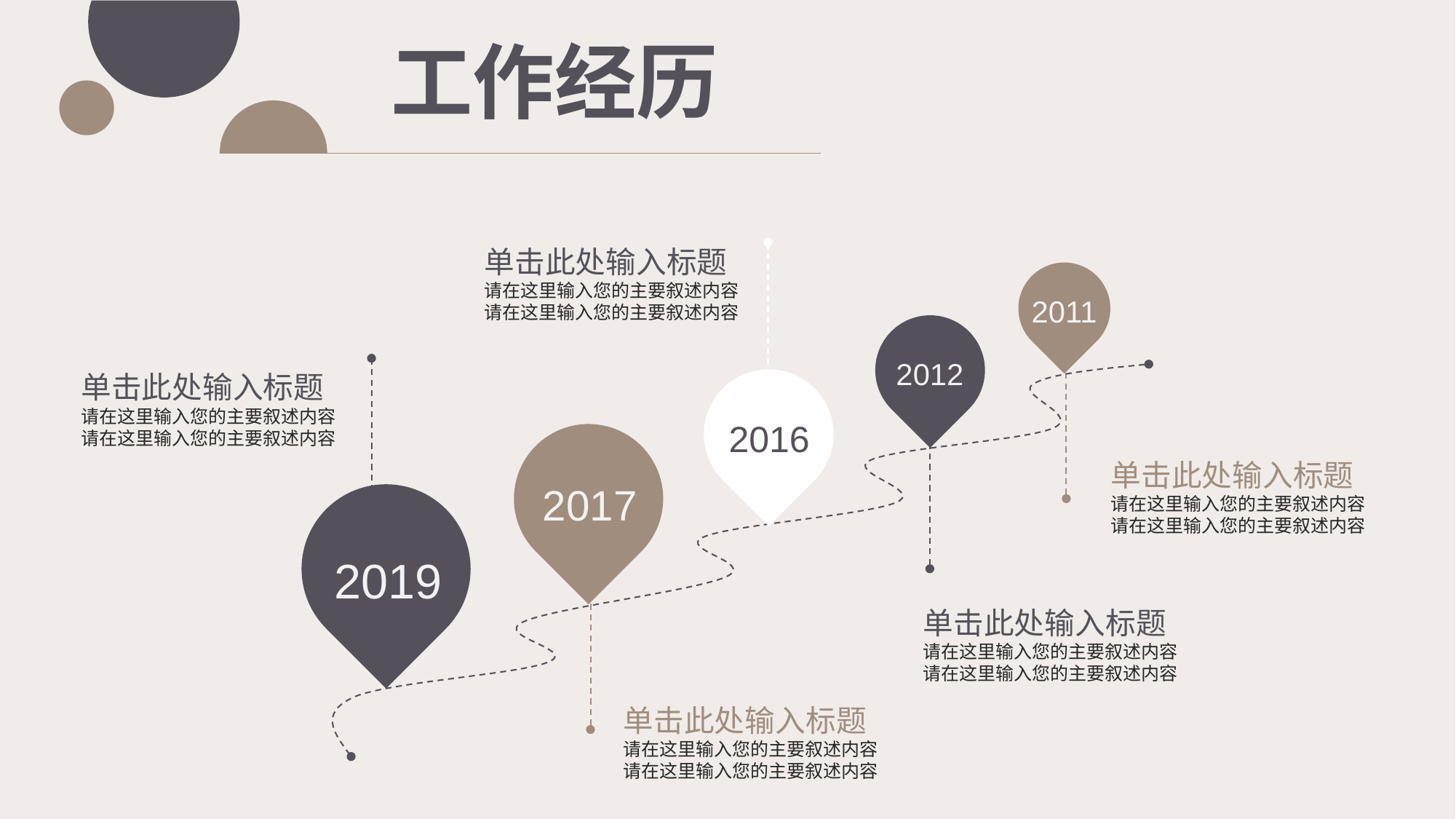

工作经历

单击此处输入标题
请在这里输入您的主要叙述内容
请在这里输入您的主要叙述内容

2011

2012

单击此处输入标题
请在这里输入您的主要叙述内容
请在这里输入您的主要叙述内容

2016

2017

单击此处输入标题
请在这里输入您的主要叙述内容
请在这里输入您的主要叙述内容

2019

单击此处输入标题
请在这里输入您的主要叙述内容
请在这里输入您的主要叙述内容

单击此处输入标题
请在这里输入您的主要叙述内容
请在这里输入您的主要叙述内容